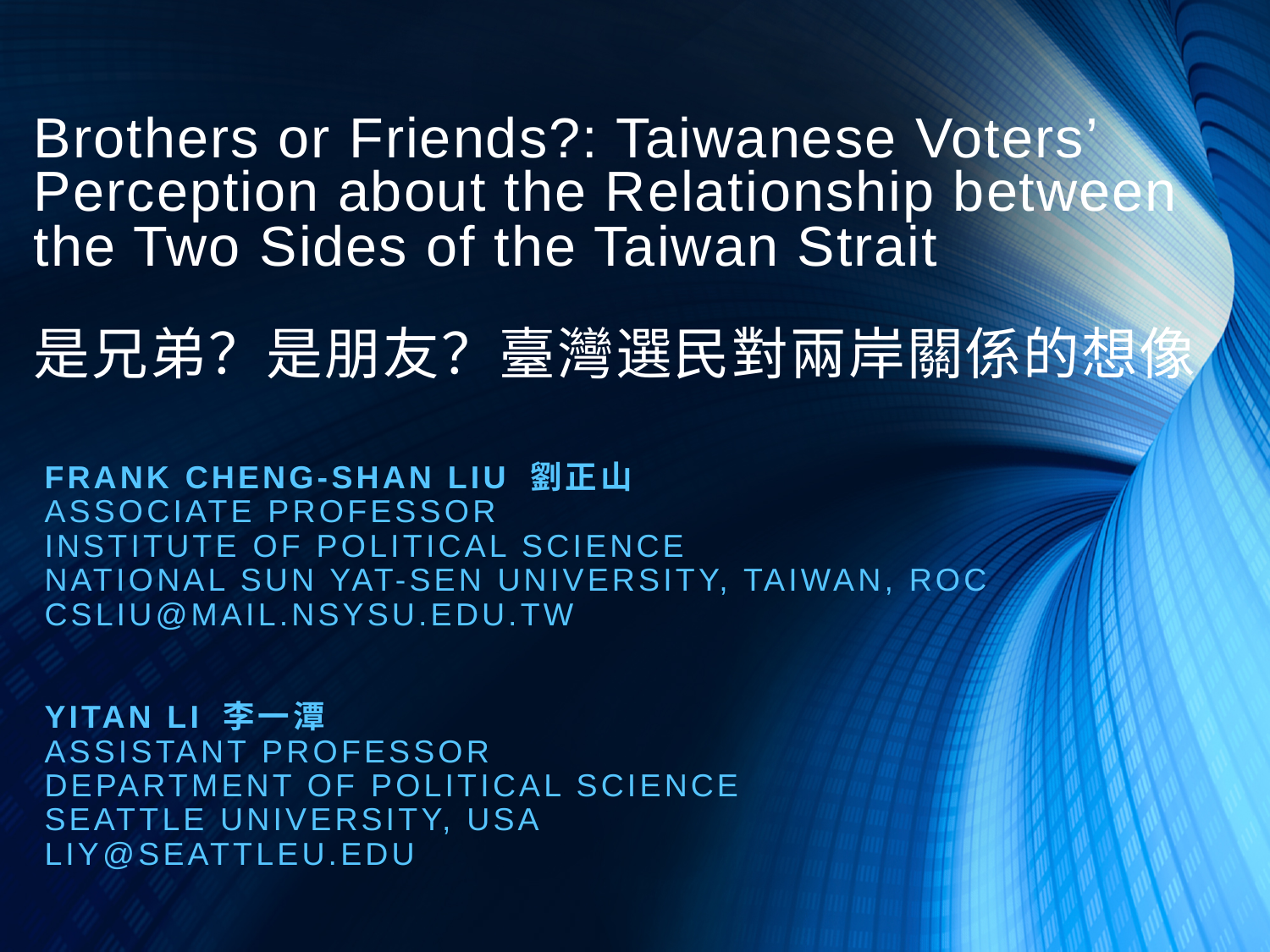

# Brothers or Friends?: Taiwanese Voters’ Perception about the Relationship between the Two Sides of the Taiwan Strait 是兄弟？是朋友？臺灣選民對兩岸關係的想像
Frank Cheng-shan Liu 劉正山
Associate Professor
Institute of Political Science
National Sun Yat-Sen University, Taiwan, ROC
csliu@mail.nsysu.edu.tw

Yitan Li 李一潭
Assistant Professor
Department of Political Science
Seattle University, USA
liy@seattleu.edu